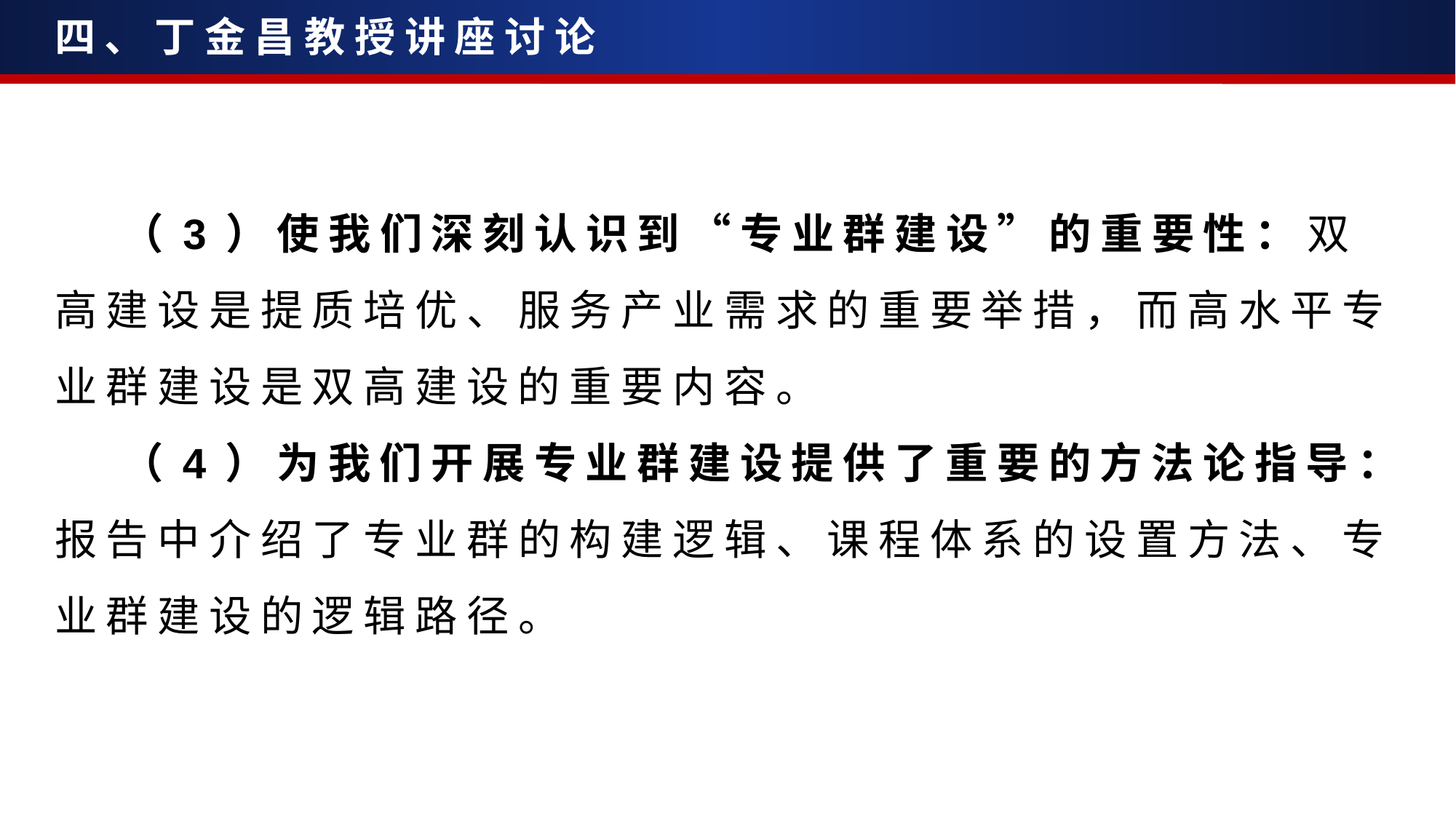

# 四、丁金昌教授讲座讨论

   （3）使我们深刻认识到“专业群建设”的重要性：双高建设是提质培优、服务产业需求的重要举措，而高水平专业群建设是双高建设的重要内容。
   （4）为我们开展专业群建设提供了重要的方法论指导：报告中介绍了专业群的构建逻辑、课程体系的设置方法、专业群建设的逻辑路径。